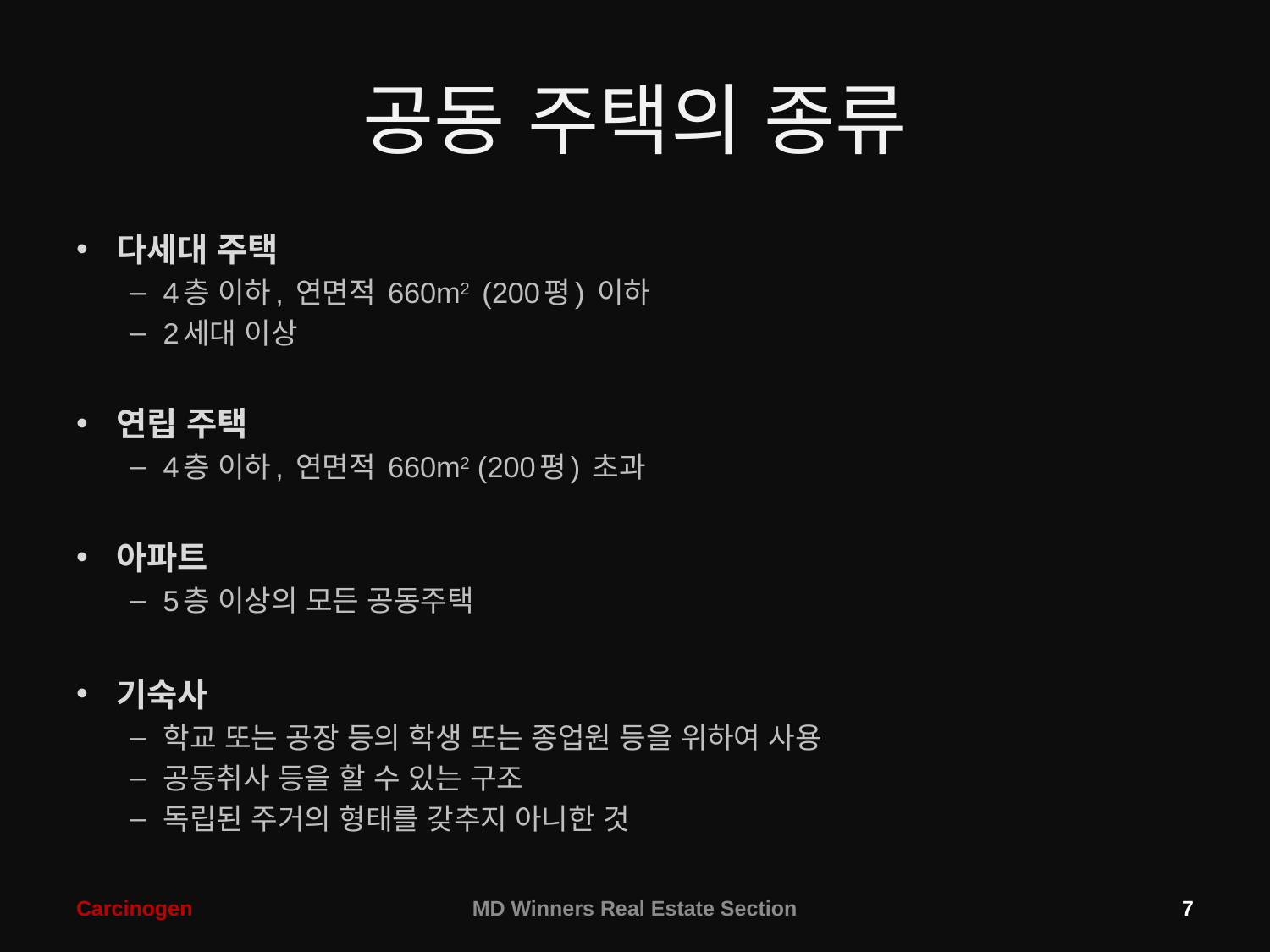

# 공동 주택의 종류
다세대 주택
4층 이하, 연면적 660m2  (200평) 이하
2세대 이상

연립 주택
4층 이하, 연면적 660m2 (200평) 초과

아파트
5층 이상의 모든 공동주택

기숙사
학교 또는 공장 등의 학생 또는 종업원 등을 위하여 사용
공동취사 등을 할 수 있는 구조
독립된 주거의 형태를 갖추지 아니한 것

Carcinogen
MD Winners Real Estate Section
7